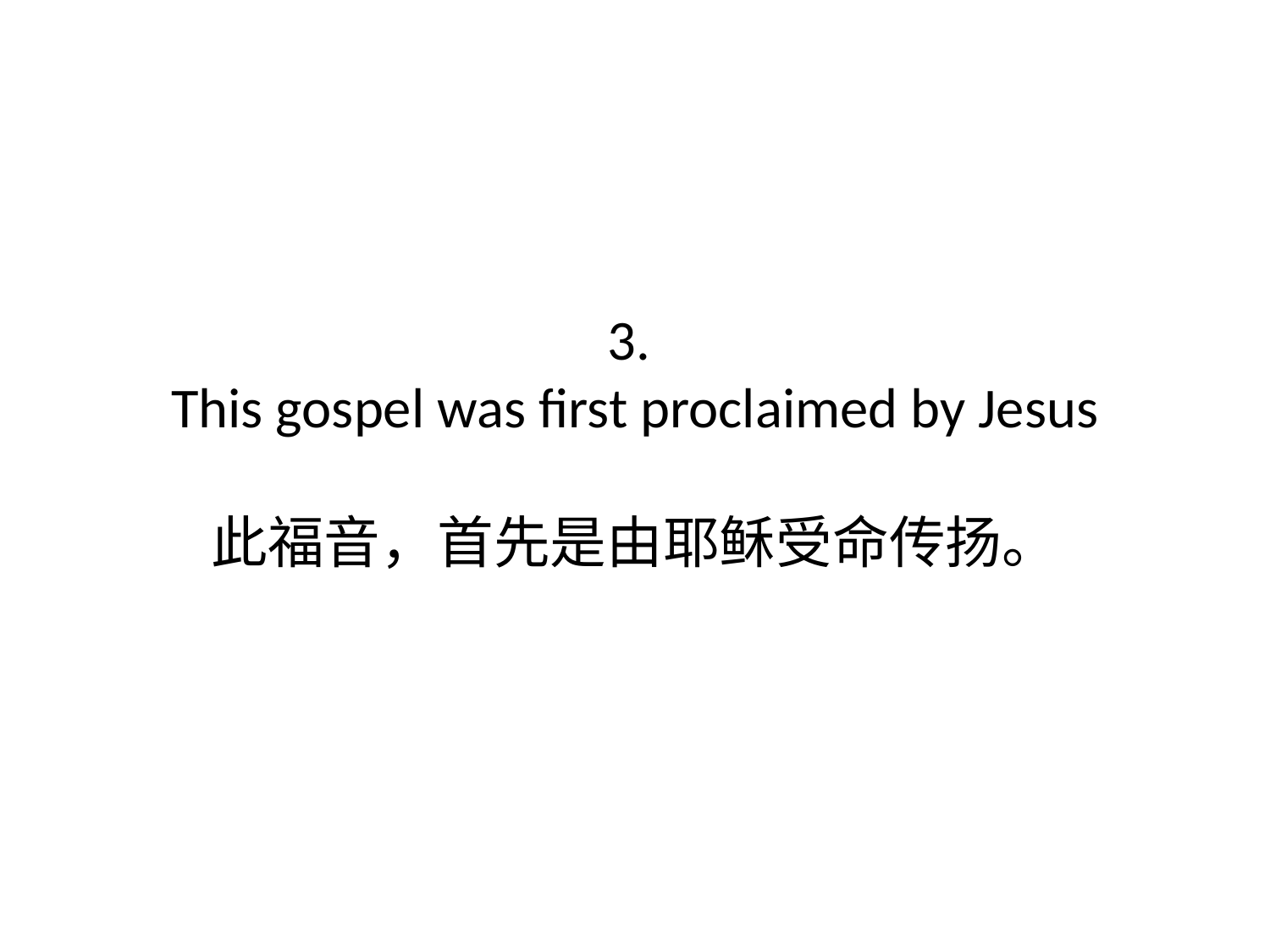

# 3. This gospel was first proclaimed by Jesus 此福音，首先是由耶稣受命传扬。